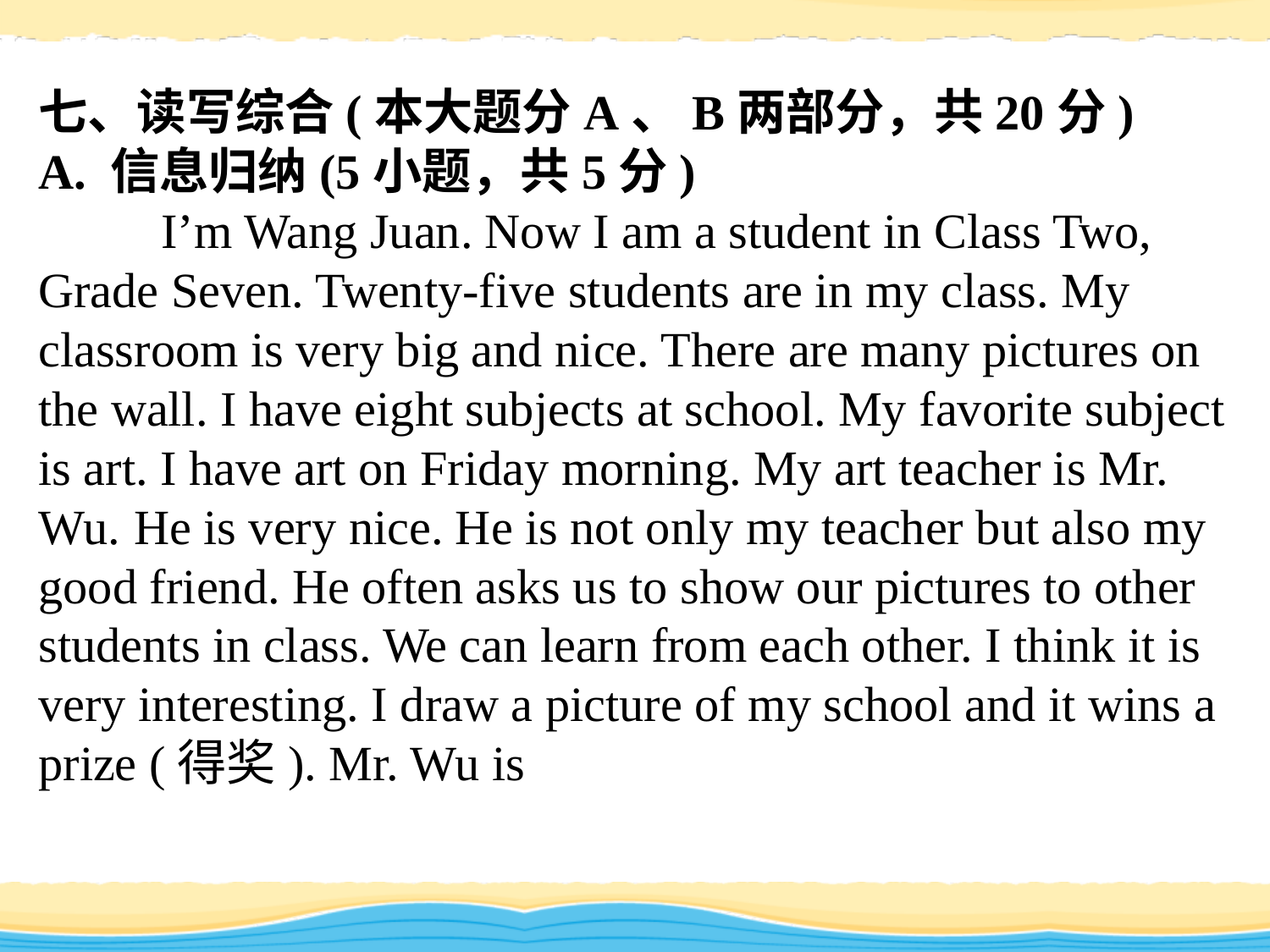

七、读写综合(本大题分A、B两部分，共20分)
A. 信息归纳(5小题，共5分)
          I’m Wang Juan. Now I am a student in Class Two, Grade Seven. Twenty-five students are in my class. My classroom is very big and nice. There are many pictures on the wall. I have eight subjects at school. My favorite subject is art. I have art on Friday morning. My art teacher is Mr. Wu. He is very nice. He is not only my teacher but also my good friend. He often asks us to show our pictures to other students in class. We can learn from each other. I think it is very interesting. I draw a picture of my school and it wins a prize (得奖). Mr. Wu is